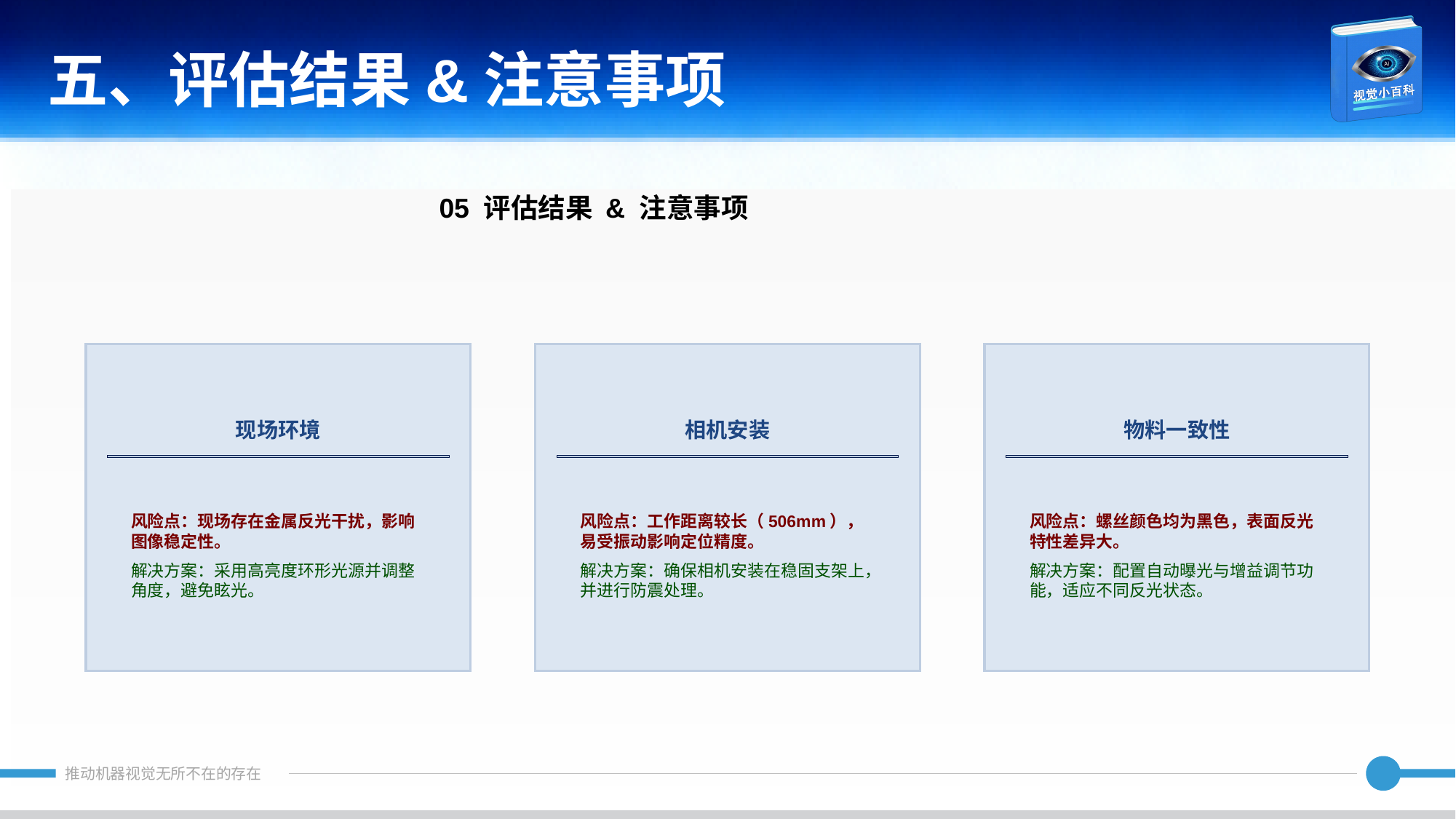

五、评估结果&注意事项

05 评估结果 & 注意事项

现场环境

相机安装

物料一致性

风险点：现场存在金属反光干扰，影响图像稳定性。
解决方案：采用高亮度环形光源并调整角度，避免眩光。

风险点：工作距离较长（506mm），易受振动影响定位精度。
解决方案：确保相机安装在稳固支架上，并进行防震处理。

风险点：螺丝颜色均为黑色，表面反光特性差异大。
解决方案：配置自动曝光与增益调节功能，适应不同反光状态。
10